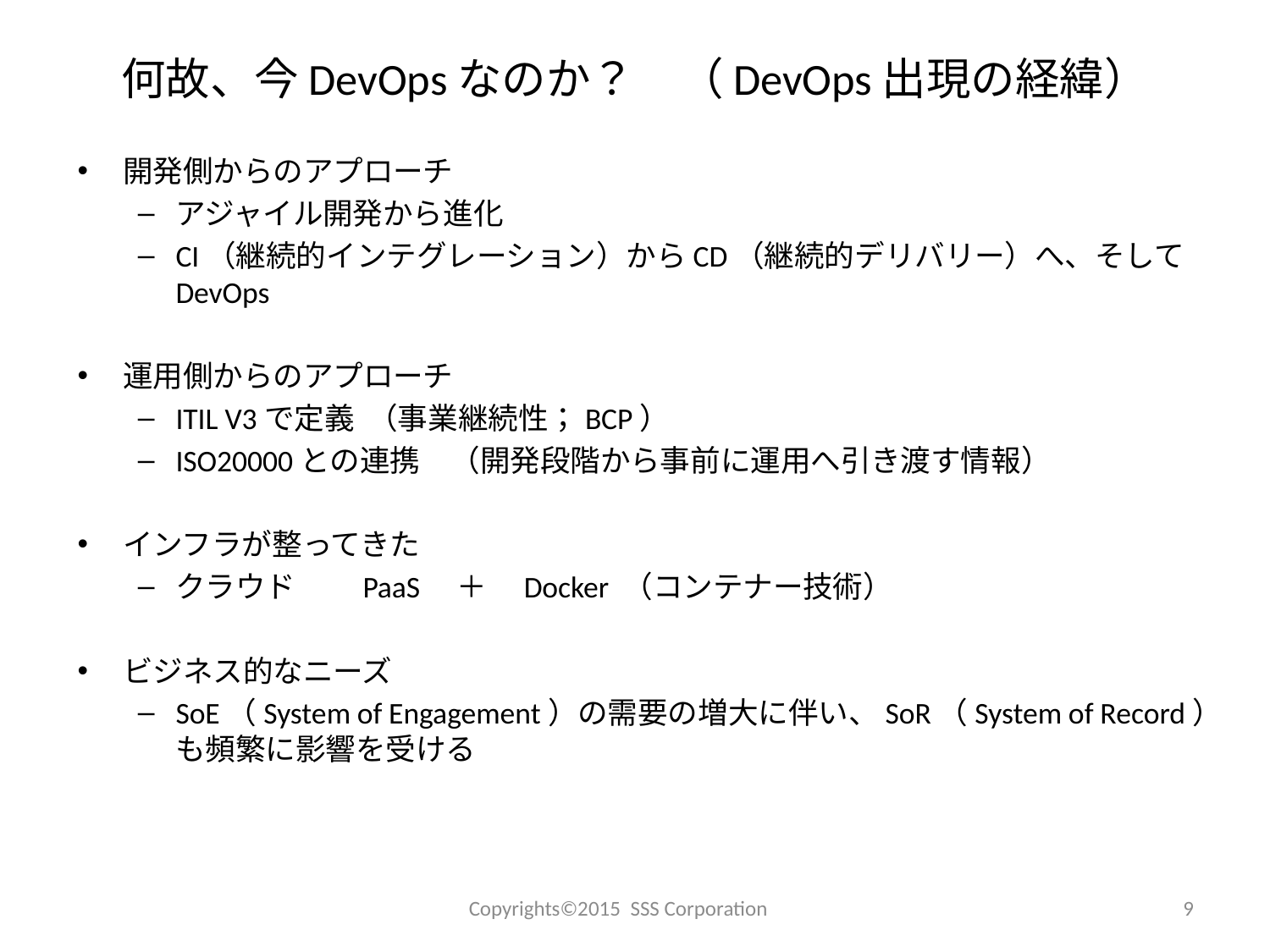

# 何故、今DevOpsなのか？　（DevOps出現の経緯）
開発側からのアプローチ
アジャイル開発から進化
CI（継続的インテグレーション）からCD（継続的デリバリー）へ、そしてDevOps

運用側からのアプローチ
ITIL V3で定義  （事業継続性；BCP）
ISO20000との連携　（開発段階から事前に運用へ引き渡す情報）

インフラが整ってきた
クラウド　　PaaS　＋　Docker （コンテナー技術）

ビジネス的なニーズ
SoE（System of Engagement）の需要の増大に伴い、SoR（System of Record）も頻繁に影響を受ける

Copyrights©2015  SSS Corporation
9